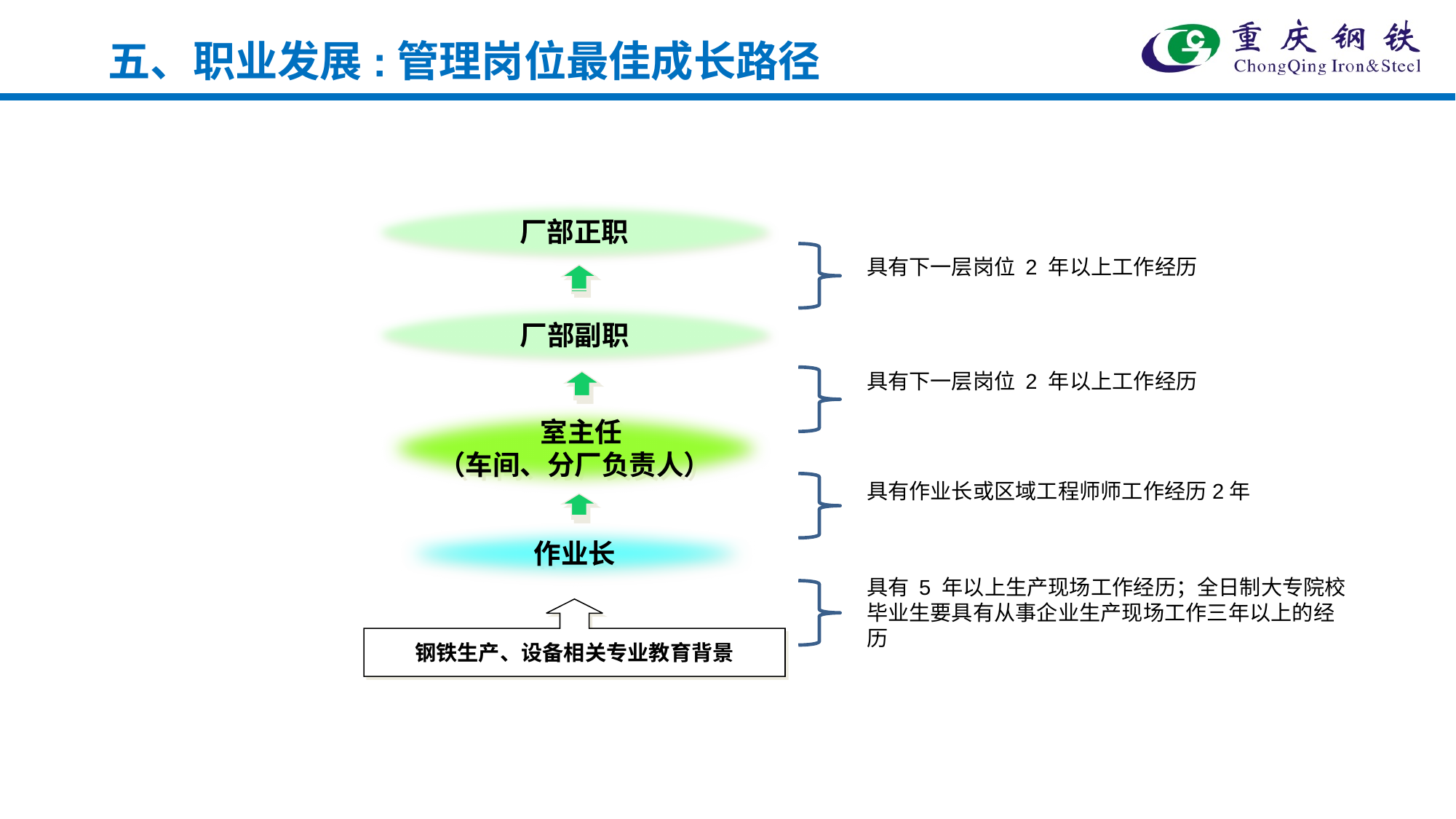

五、职业发展:管理岗位最佳成长路径
厂部正职

具有下一层岗位 2 年以上工作经历

厂部副职
具有下一层岗位 2 年以上工作经历

 室主任
（车间、分厂负责人）
具有作业长或区域工程师师工作经历2年

作业长
具有 5 年以上生产现场工作经历；全日制大专院校毕业生要具有从事企业生产现场工作三年以上的经历

钢铁生产、设备相关专业教育背景